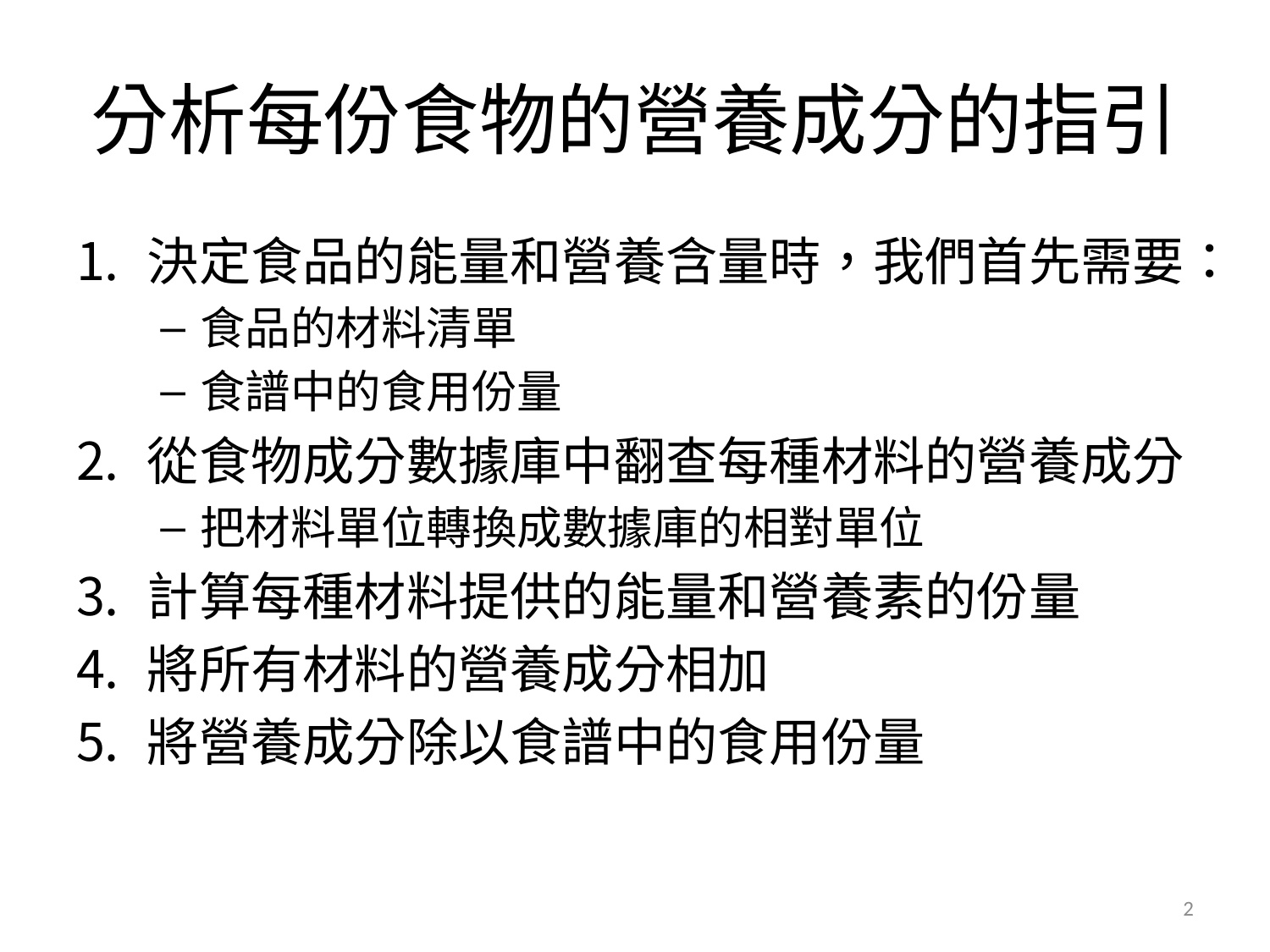

# 分析每份食物的營養成分的指引
決定食品的能量和營養含量時，我們首先需要：
食品的材料清單
食譜中的食用份量
從食物成分數據庫中翻查每種材料的營養成分
把材料單位轉換成數據庫的相對單位
計算每種材料提供的能量和營養素的份量
將所有材料的營養成分相加
將營養成分除以食譜中的食用份量

2